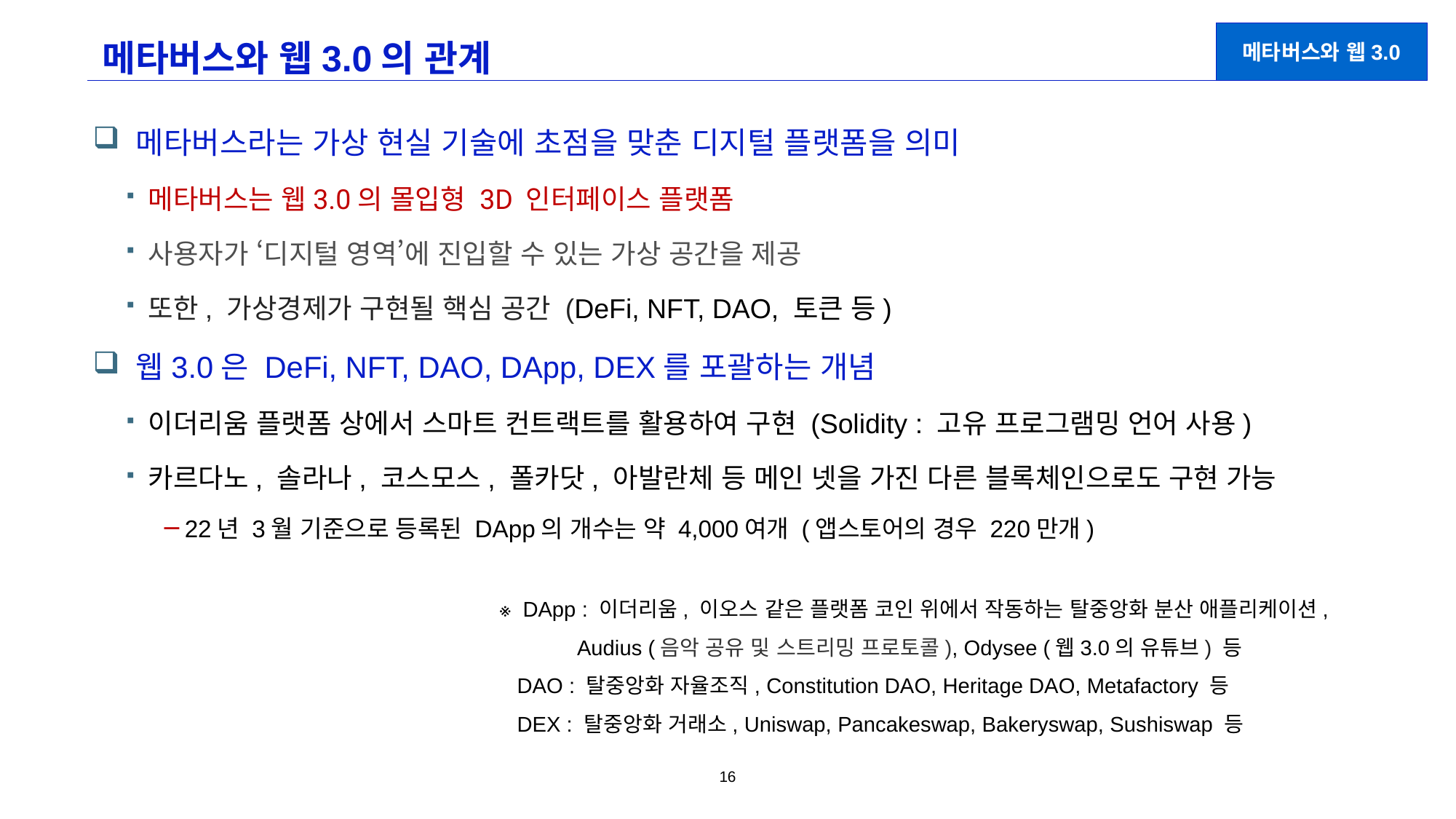

# 메타버스와 웹3.0의 관계
메타버스와 웹3.0
메타버스라는 가상 현실 기술에 초점을 맞춘 디지털 플랫폼을 의미
메타버스는 웹3.0의 몰입형 3D 인터페이스 플랫폼
사용자가 ‘디지털 영역’에 진입할 수 있는 가상 공간을 제공
또한, 가상경제가 구현될 핵심 공간 (DeFi, NFT, DAO, 토큰 등)
웹3.0은 DeFi, NFT, DAO, DApp, DEX를 포괄하는 개념
이더리움 플랫폼 상에서 스마트 컨트랙트를 활용하여 구현 (Solidity : 고유 프로그램밍 언어 사용)
카르다노, 솔라나, 코스모스, 폴카닷, 아발란체 등 메인 넷을 가진 다른 블록체인으로도 구현 가능
22년 3월 기준으로 등록된 DApp의 개수는 약 4,000여개 (앱스토어의 경우 220만개)

※ DApp : 이더리움, 이오스 같은 플랫폼 코인 위에서 작동하는 탈중앙화 분산 애플리케이션,
             Audius (음악 공유 및 스트리밍 프로토콜), Odysee (웹3.0의 유튜브) 등
   DAO : 탈중앙화 자율조직, Constitution DAO, Heritage DAO, Metafactory 등
   DEX : 탈중앙화 거래소, Uniswap, Pancakeswap, Bakeryswap, Sushiswap 등